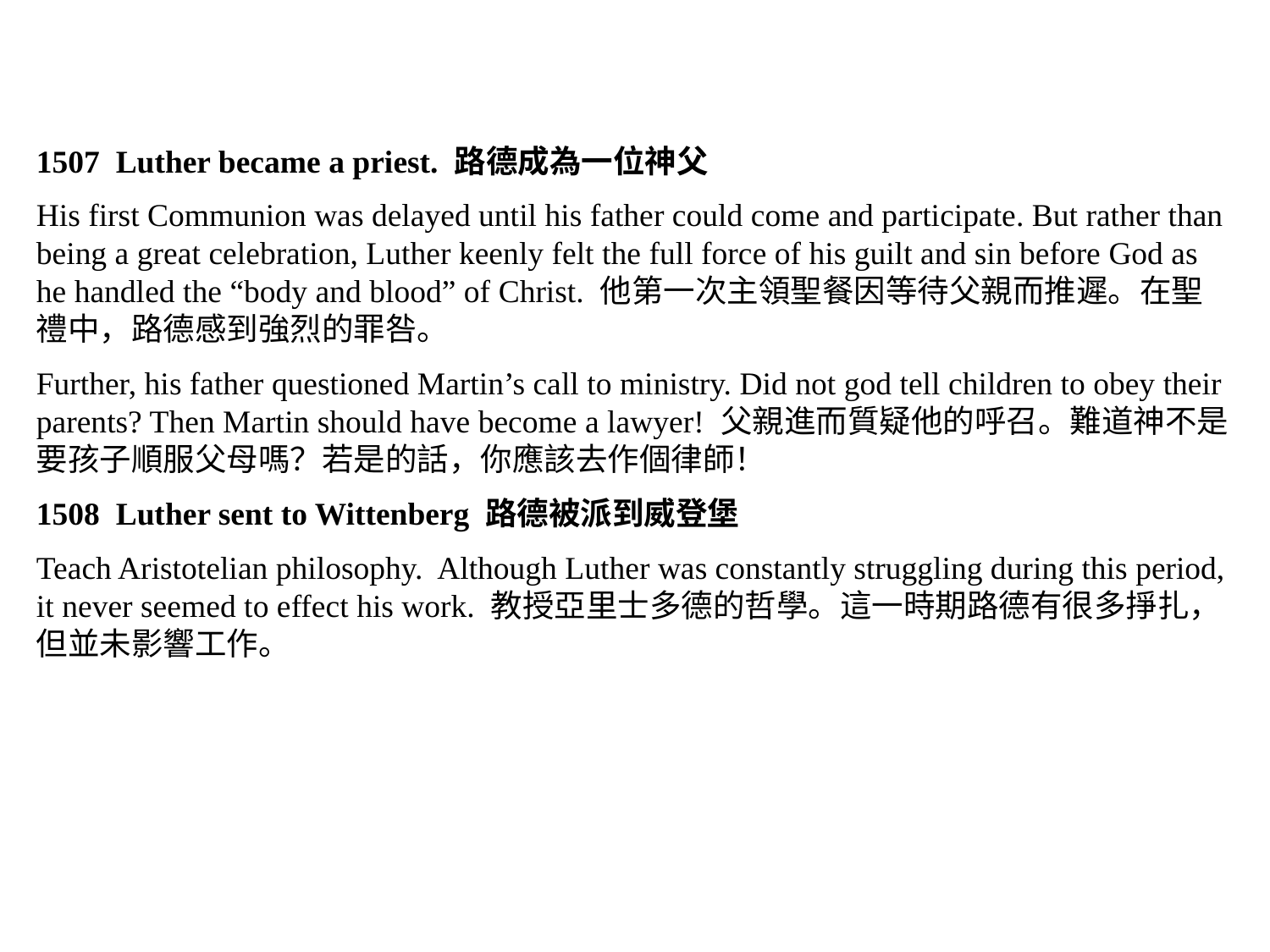

1507  Luther became a priest. 路德成為一位神父
His first Communion was delayed until his father could come and participate. But rather than being a great celebration, Luther keenly felt the full force of his guilt and sin before God as he handled the “body and blood” of Christ. 他第一次主領聖餐因等待父親而推遲。在聖禮中，路德感到強烈的罪咎。
Further, his father questioned Martin’s call to ministry. Did not god tell children to obey their parents? Then Martin should have become a lawyer! 父親進而質疑他的呼召。難道神不是要孩子順服父母嗎？若是的話，你應該去作個律師！
1508  Luther sent to Wittenberg 路德被派到威登堡
Teach Aristotelian philosophy.  Although Luther was constantly struggling during this period, it never seemed to effect his work. 教授亞里士多德的哲學。這一時期路德有很多掙扎，但並未影響工作。